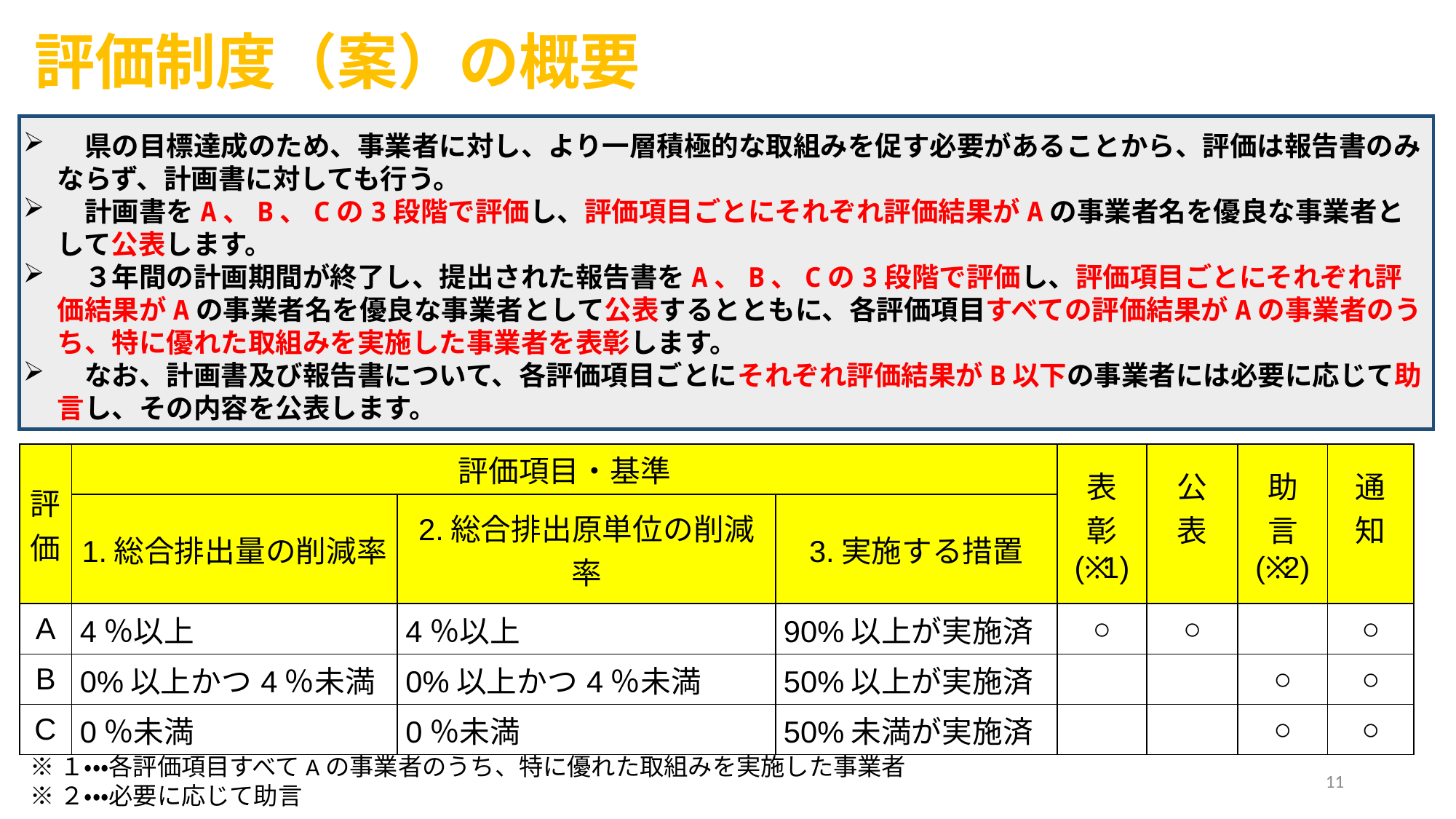

評価制度（案）の概要

　県の目標達成のため、事業者に対し、より一層積極的な取組みを促す必要があることから、評価は報告書のみならず、計画書に対しても行う。
　計画書をA、B、Cの3段階で評価し、評価項目ごとにそれぞれ評価結果がAの事業者名を優良な事業者として公表します。
　３年間の計画期間が終了し、提出された報告書をA、B、Cの3段階で評価し、評価項目ごとにそれぞれ評価結果がAの事業者名を優良な事業者として公表するとともに、各評価項目すべての評価結果がAの事業者のうち、特に優れた取組みを実施した事業者を表彰します。
　なお、計画書及び報告書について、各評価項目ごとにそれぞれ評価結果がB以下の事業者には必要に応じて助言し、その内容を公表します。
| 評価 | 評価項目・基準 |  |  | 表 彰 (※1) | 公 表 | 助 言 (※2) | 通 知 |
| --- | --- | --- | --- | --- | --- | --- | --- |
|  | 1.総合排出量の削減率 | 2.総合排出原単位の削減率 | 3.実施する措置 |  |  |  |  |
| A | 4％以上 | 4％以上 | 90%以上が実施済 | ○ | ○ |  | ○ |
| B | 0%以上かつ4％未満 | 0%以上かつ4％未満 | 50%以上が実施済 |  |  | ○ | ○ |
| C | 0％未満 | 0％未満 | 50%未満が実施済 |  |  | ○ | ○ |
※１・・・各評価項目すべてAの事業者のうち、特に優れた取組みを実施した事業者
※２・・・必要に応じて助言
11